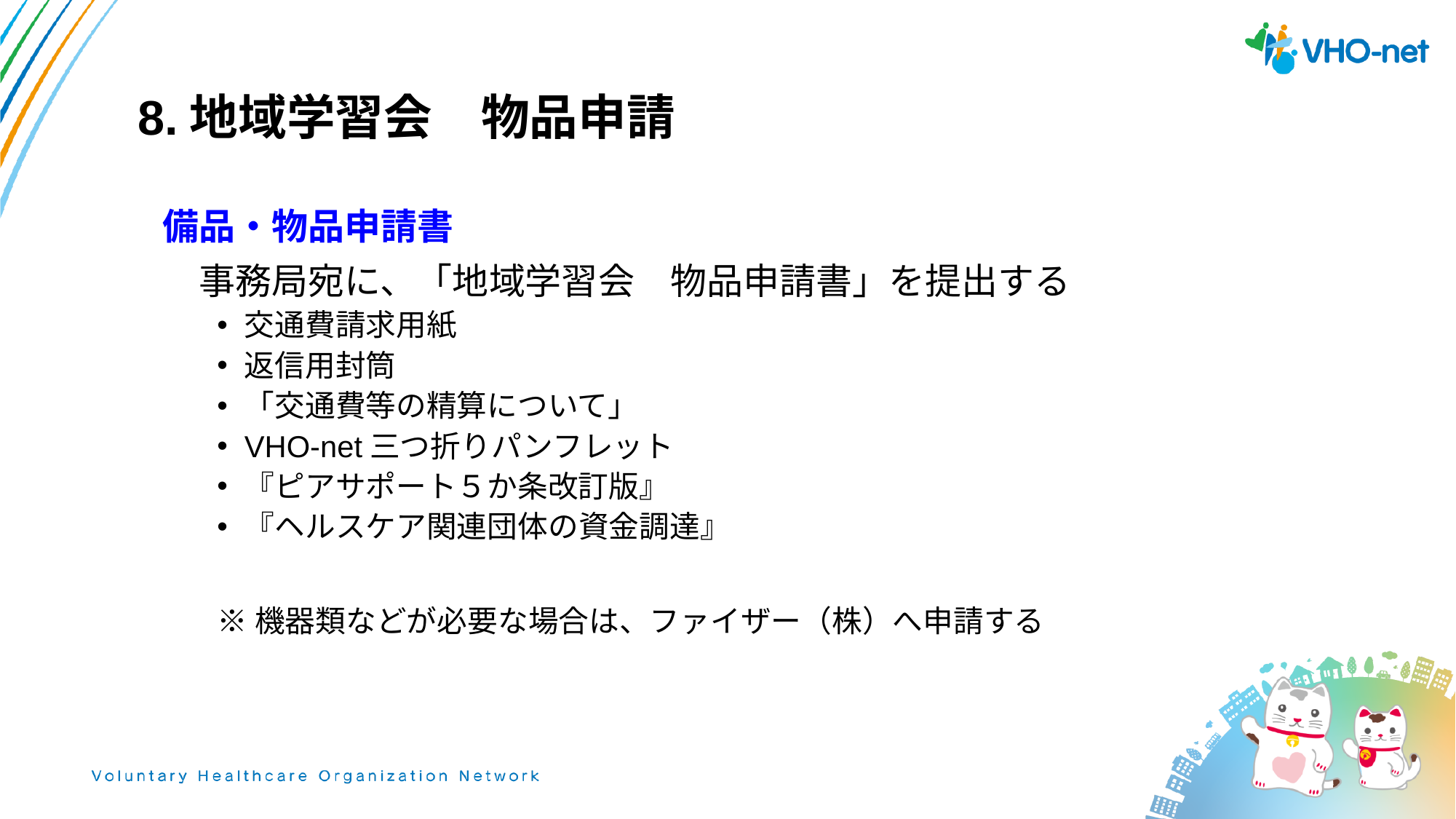

9
# 8.地域学習会　物品申請
備品・物品申請書
　事務局宛に、「地域学習会　物品申請書」を提出する
交通費請求用紙
返信用封筒
「交通費等の精算について」
VHO-net三つ折りパンフレット
『ピアサポート５か条改訂版』
『ヘルスケア関連団体の資金調達』

※機器類などが必要な場合は、ファイザー（株）へ申請する